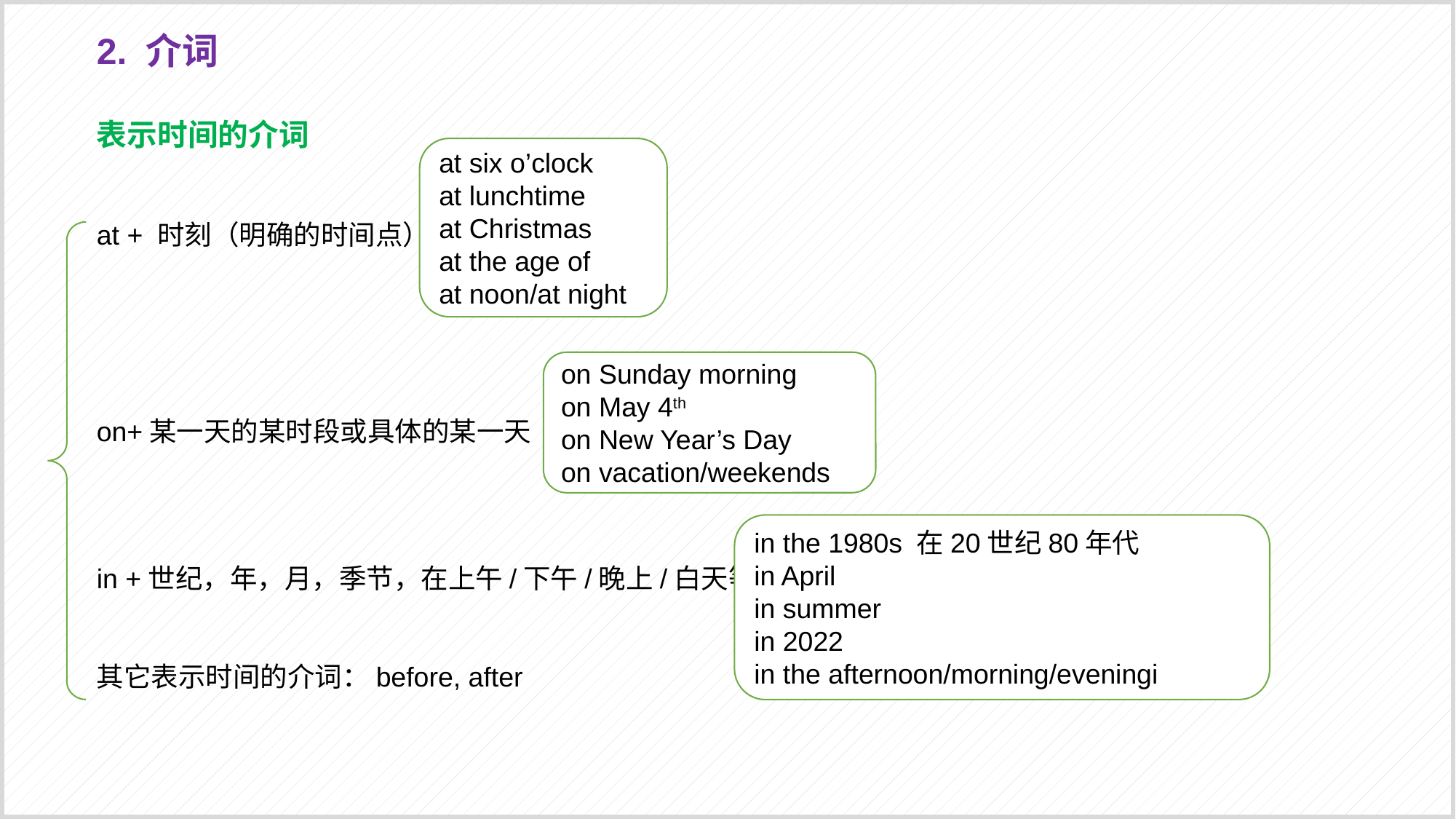

2. 介词

表示时间的介词

at + 时刻（明确的时间点）

on+某一天的某时段或具体的某一天

in +世纪，年，月，季节，在上午/下午/晚上/白天等

其它表示时间的介词：before, after
at six o’clock
at lunchtime
at Christmas
at the age of
at noon/at night

on Sunday morning
on May 4th
on New Year’s Day
on vacation/weekends
in the 1980s 在20世纪80年代
in April
in summer
in 2022
in the afternoon/morning/eveningi